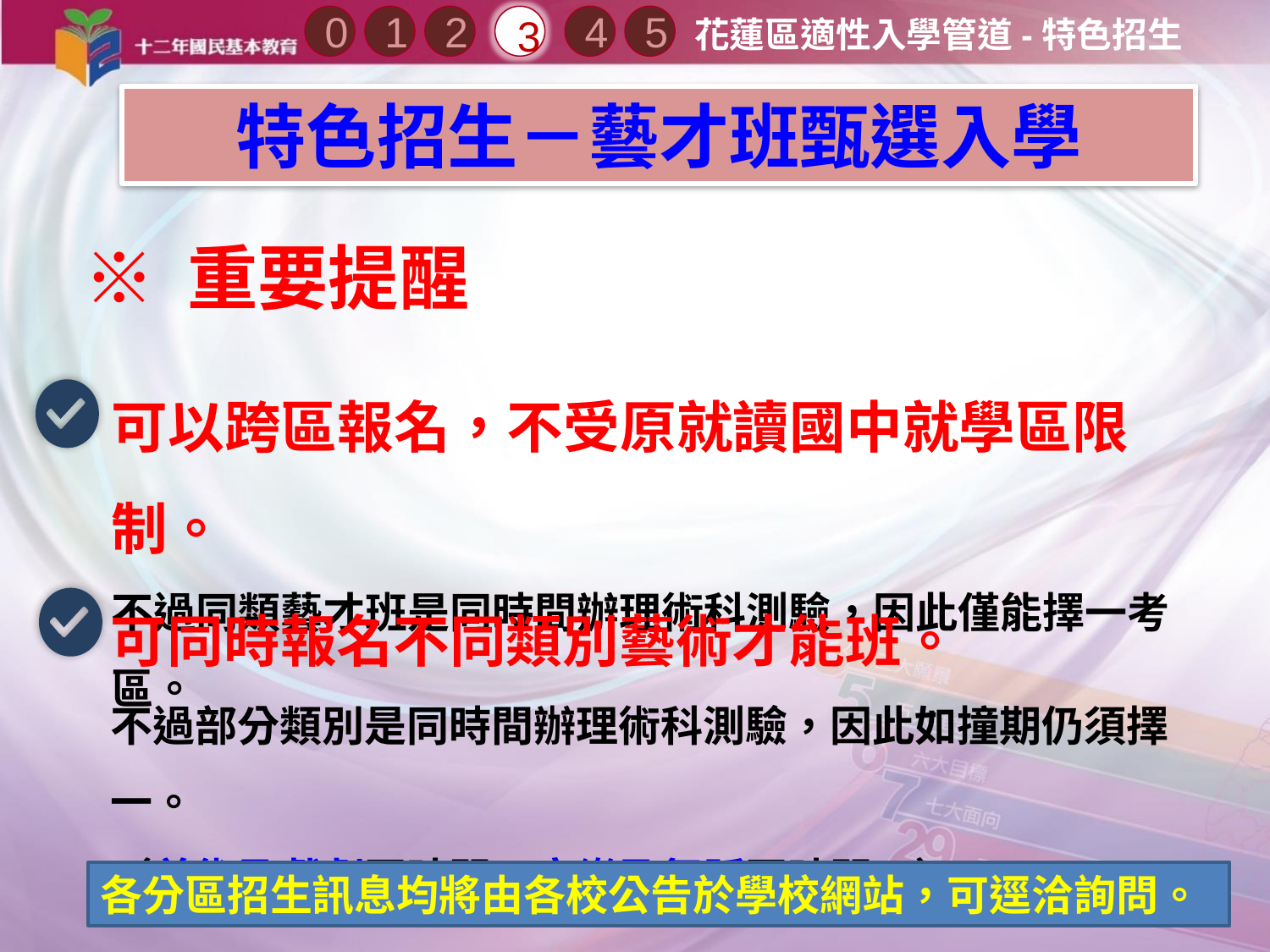

0
2
3
1
4
5
花蓮區適性入學管道-特色招生
特色招生－藝才班甄選入學
※ 重要提醒
可以跨區報名，不受原就讀國中就學區限制。
不過同類藝才班是同時間辦理術科測驗，因此僅能擇一考區。

可同時報名不同類別藝術才能班。
不過部分類別是同時間辦理術科測驗，因此如撞期仍須擇一。
（美術及戲劇同時間、音樂及舞蹈同時間。）

各分區招生訊息均將由各校公告於學校網站，可逕洽詢問。